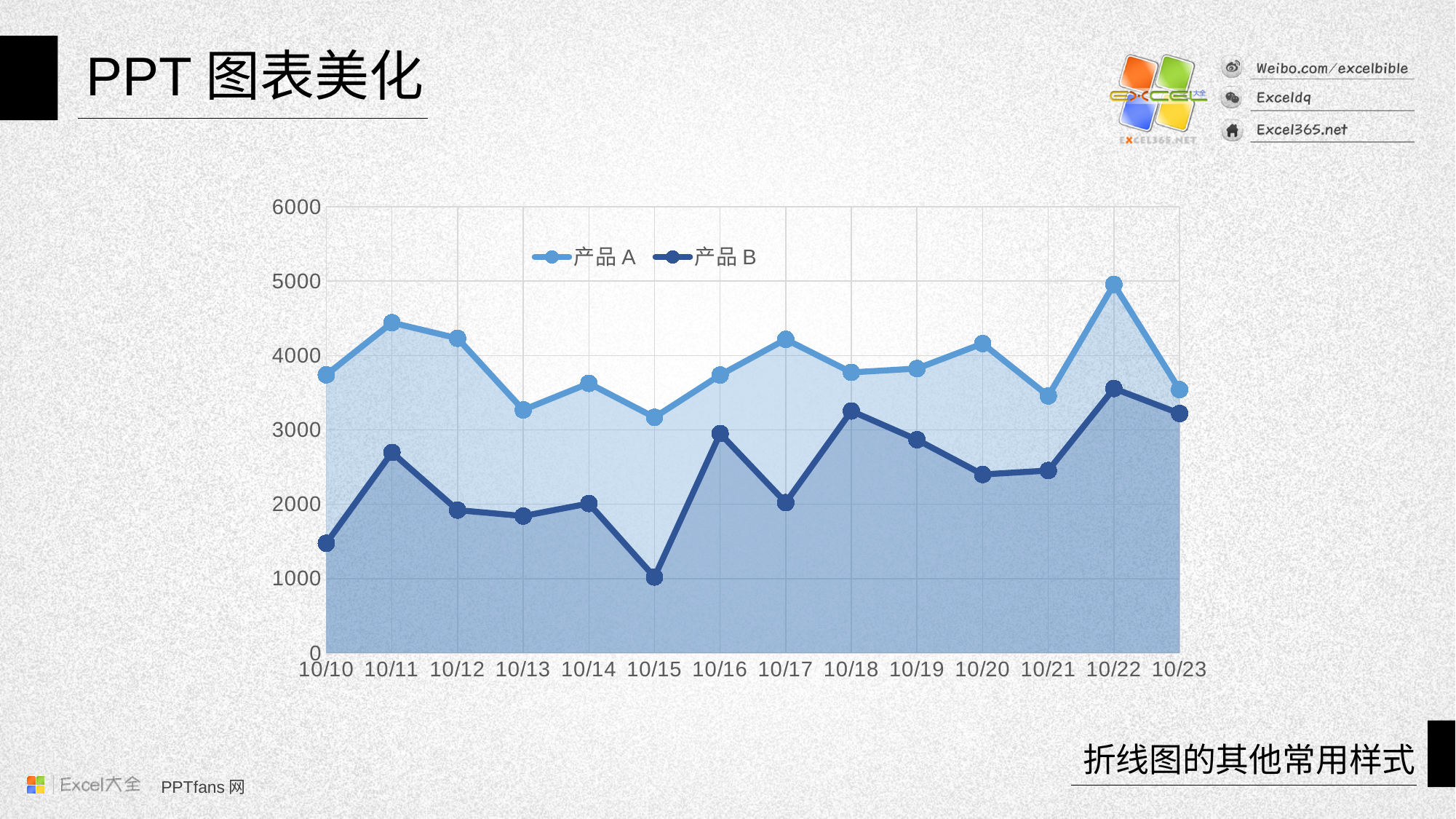

### Chart

| Category | 辅助1 | 辅助2 | 产品A | 产品B |
|---|---|---|---|---|
| 41557 | 3741.0 | 1475.0 | 3741.0 | 1475.0 |
| 41558 | 4442.0 | 2696.0 | 4442.0 | 2696.0 |
| 41559 | 4232.0 | 1921.0 | 4232.0 | 1921.0 |
| 41560 | 3269.0 | 1841.0 | 3269.0 | 1841.0 |
| 41561 | 3626.0 | 2010.0 | 3626.0 | 2010.0 |
| 41562 | 3169.0 | 1021.0 | 3169.0 | 1021.0 |
| 41563 | 3738.0 | 2951.0 | 3738.0 | 2951.0 |
| 41564 | 4218.0 | 2022.0 | 4218.0 | 2022.0 |
| 41565 | 3773.0 | 3254.0 | 3773.0 | 3254.0 |
| 41566 | 3825.0 | 2868.0 | 3825.0 | 2868.0 |
| 41567 | 4161.0 | 2400.0 | 4161.0 | 2400.0 |
| 41568 | 3457.0 | 2453.0 | 3457.0 | 2453.0 |
| 41569 | 4957.0 | 3557.0 | 4957.0 | 3557.0 |
| 41570 | 3542.0 | 3221.0 | 3542.0 | 3221.0 |
折线图的其他常用样式